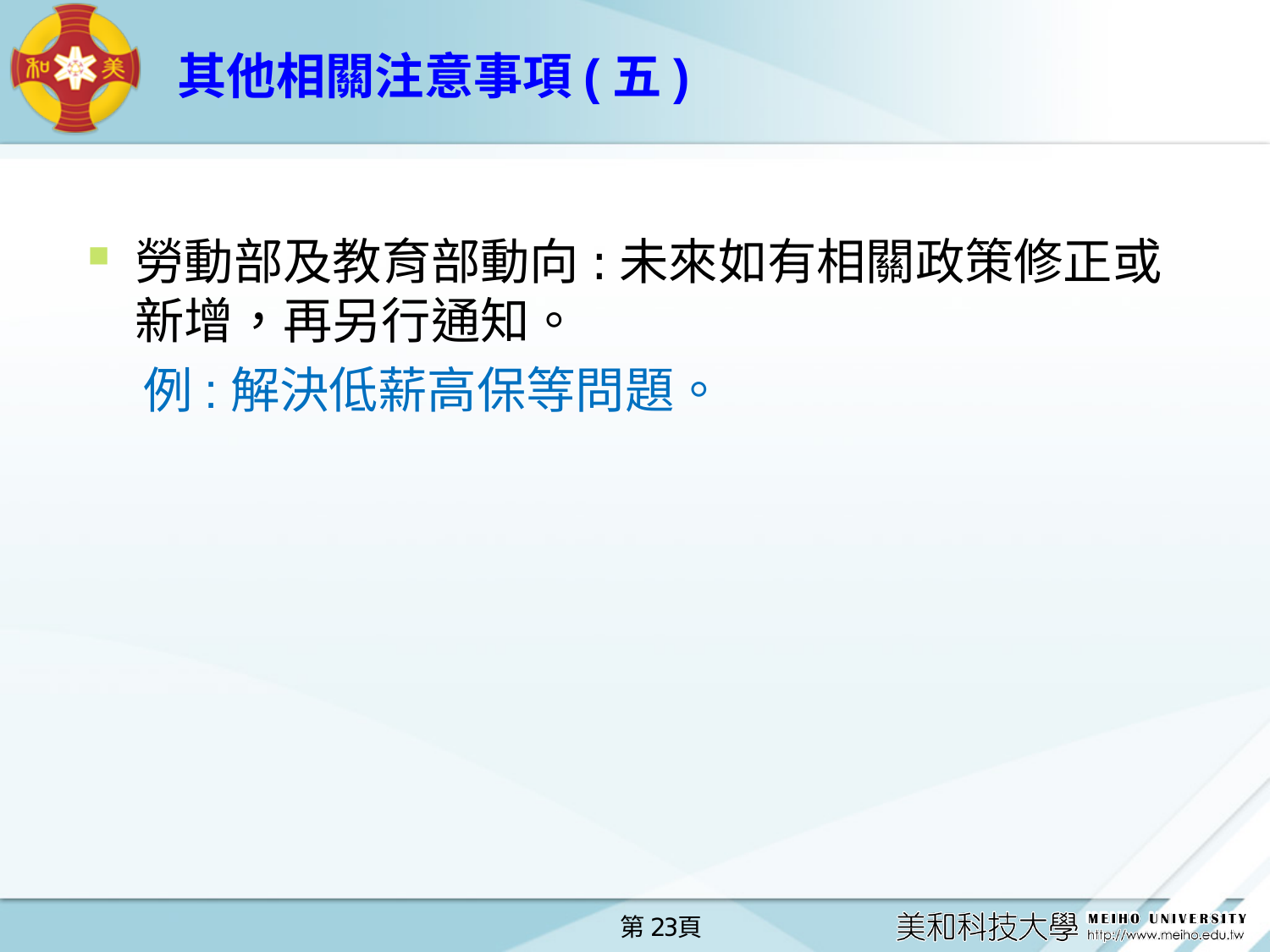

# 其他相關注意事項(五)
勞動部及教育部動向:未來如有相關政策修正或新增，再另行通知。
    例:解決低薪高保等問題。